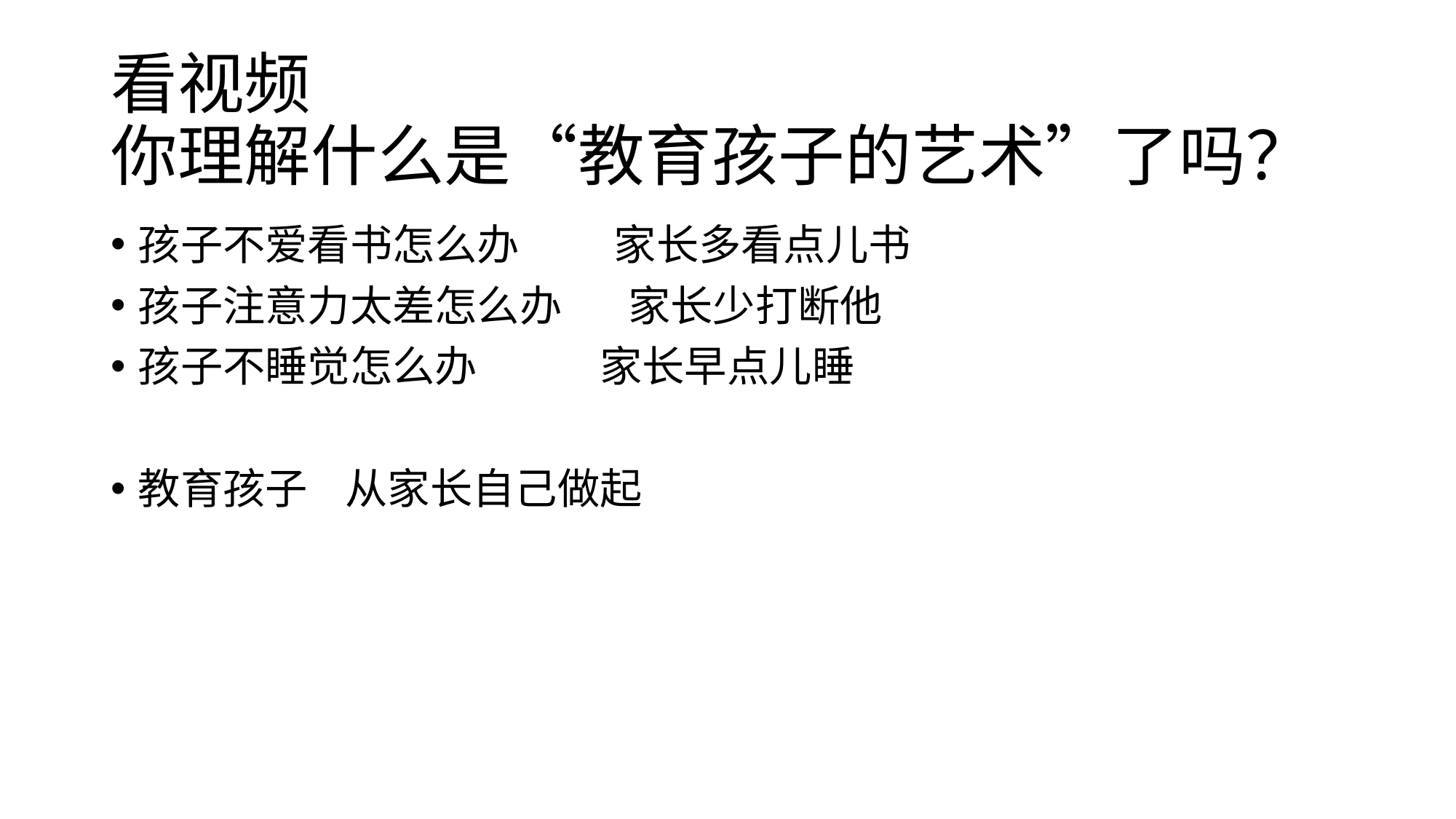

# 看视频 你理解什么是“教育孩子的艺术”了吗？
孩子不爱看书怎么办          家长多看点儿书
孩子注意力太差怎么办       家长少打断他
孩子不睡觉怎么办             家长早点儿睡

教育孩子    从家长自己做起